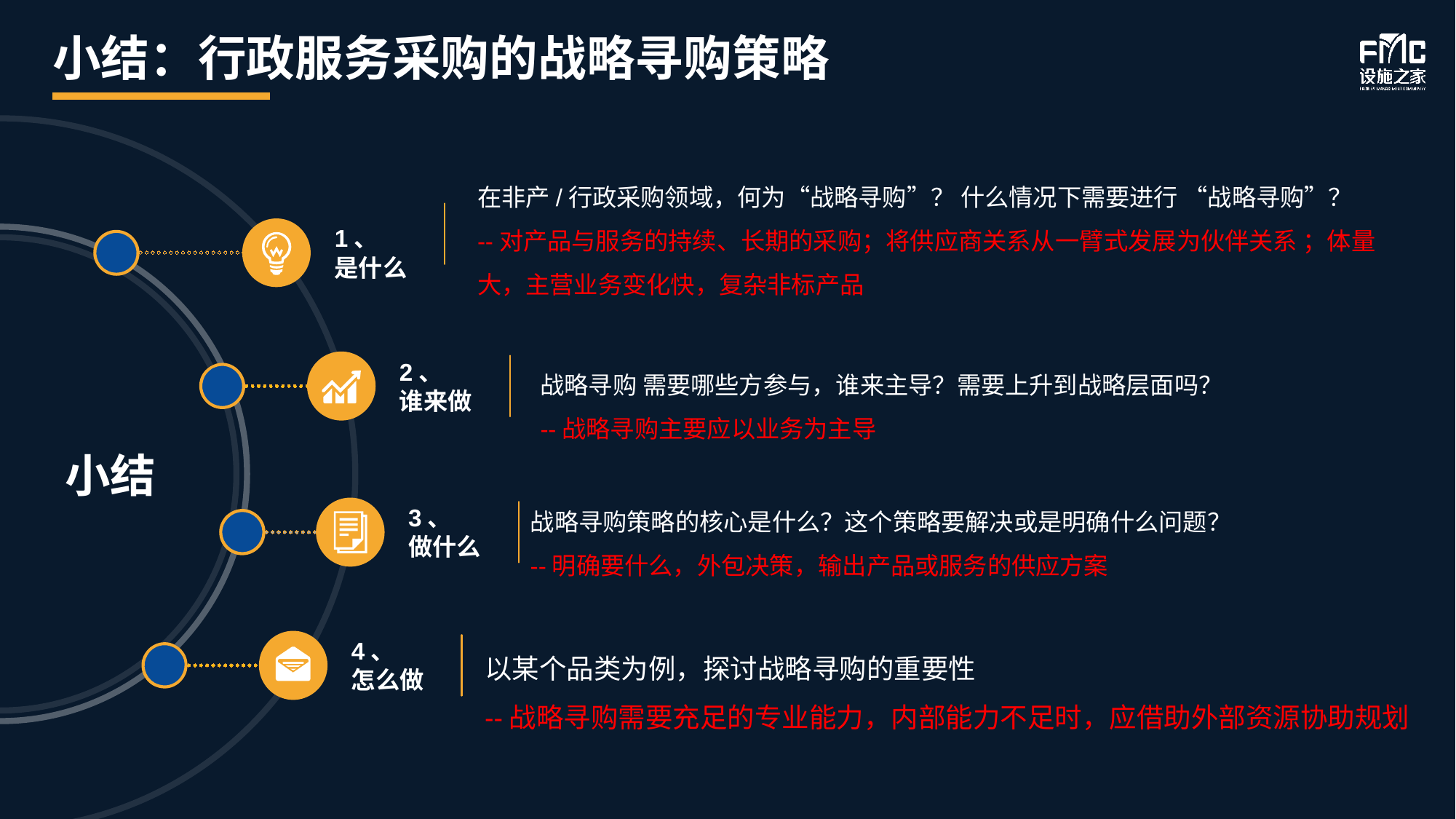

# 小结：行政服务采购的战略寻购策略

在非产/行政采购领域，何为“战略寻购”？ 什么情况下需要进行 “战略寻购”？
--对产品与服务的持续、长期的采购；将供应商关系从一臂式发展为伙伴关系 ；体量大，主营业务变化快，复杂非标产品

1、
是什么

战略寻购 需要哪些方参与，谁来主导？需要上升到战略层面吗？
--战略寻购主要应以业务为主导

2、
谁来做

小结
战略寻购策略的核心是什么？这个策略要解决或是明确什么问题？
--明确要什么，外包决策，输出产品或服务的供应方案

3、
做什么

以某个品类为例，探讨战略寻购的重要性
--战略寻购需要充足的专业能力，内部能力不足时，应借助外部资源协助规划

4、
怎么做